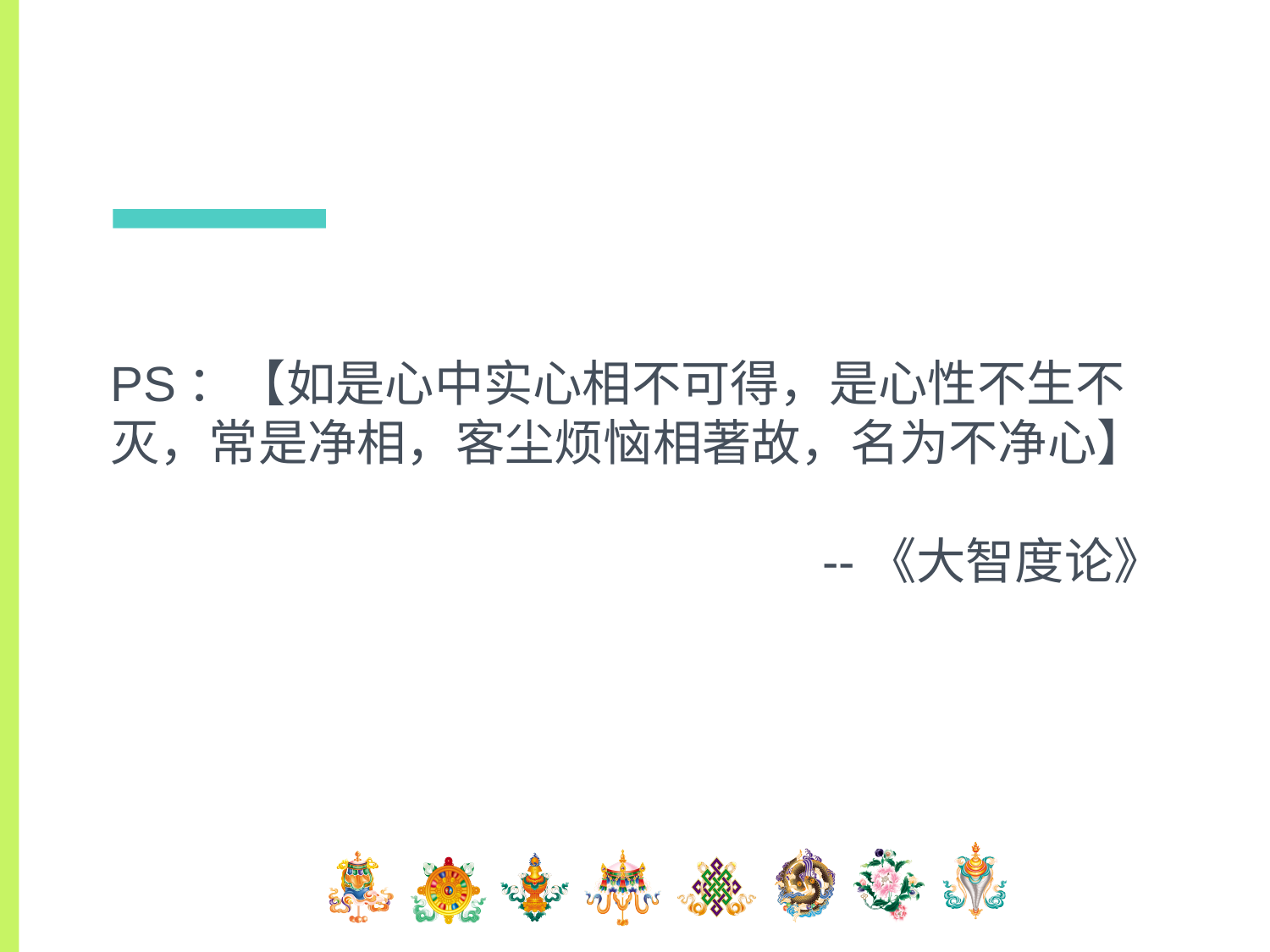

PS：【如是心中实心相不可得，是心性不生不灭，常是净相，客尘烦恼相著故，名为不净心】

--《大智度论》